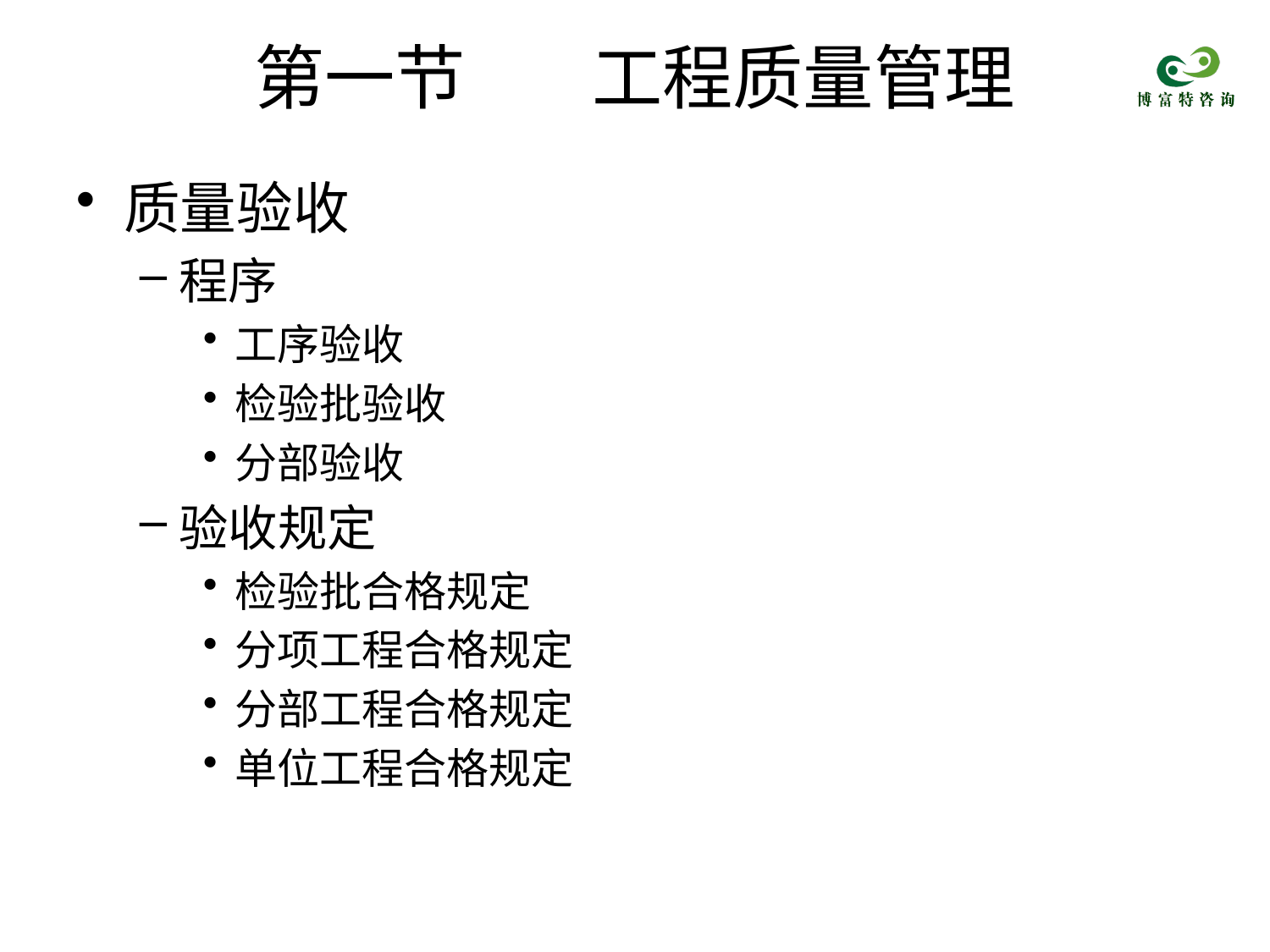

# 第一节        工程质量管理
质量验收
程序
工序验收
检验批验收
分部验收
验收规定
检验批合格规定
分项工程合格规定
分部工程合格规定
单位工程合格规定